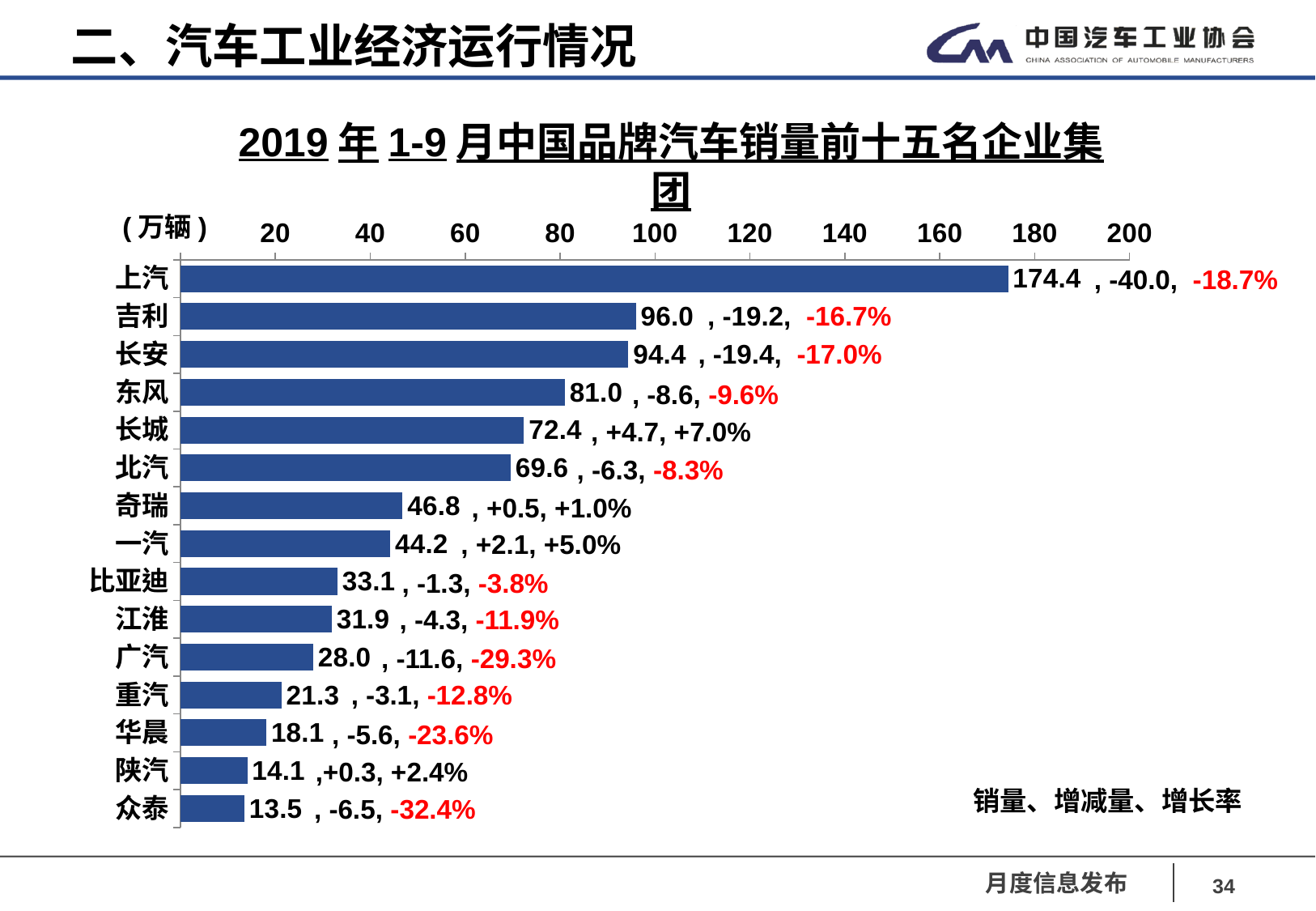

二、汽车工业经济运行情况
2019年1-9月中国品牌汽车销量前十五名企业集团
(万辆)

### Chart

| Category | 集团 |
|---|---|
| 上汽 | 174.4 |
| 吉利 | 96.0 |
| 长安 | 94.4 |
| 东风 | 81.0 |
| 长城 | 72.4 |
| 北汽 | 69.6 |
| 奇瑞 | 46.8 |
| 一汽 | 44.2 |
| 比亚迪 | 33.1 |
| 江淮 | 31.9 |
| 广汽 | 28.0 |
| 重汽 | 21.3 |
| 华晨 | 18.1 |
| 陕汽 | 14.1 |
| 众泰 | 13.5 |
, -40.0,  -18.7%
, -19.2,  -16.7%
, -19.4,  -17.0%
, -8.6, -9.6%
, +4.7, +7.0%
, -6.3, -8.3%
, +0.5, +1.0%
, +2.1, +5.0%
, -1.3, -3.8%
, -4.3, -11.9%
, -11.6, -29.3%
, -3.1, -12.8%
, -5.6, -23.6%
,+0.3, +2.4%
, -6.5, -32.4%
销量、增减量、增长率